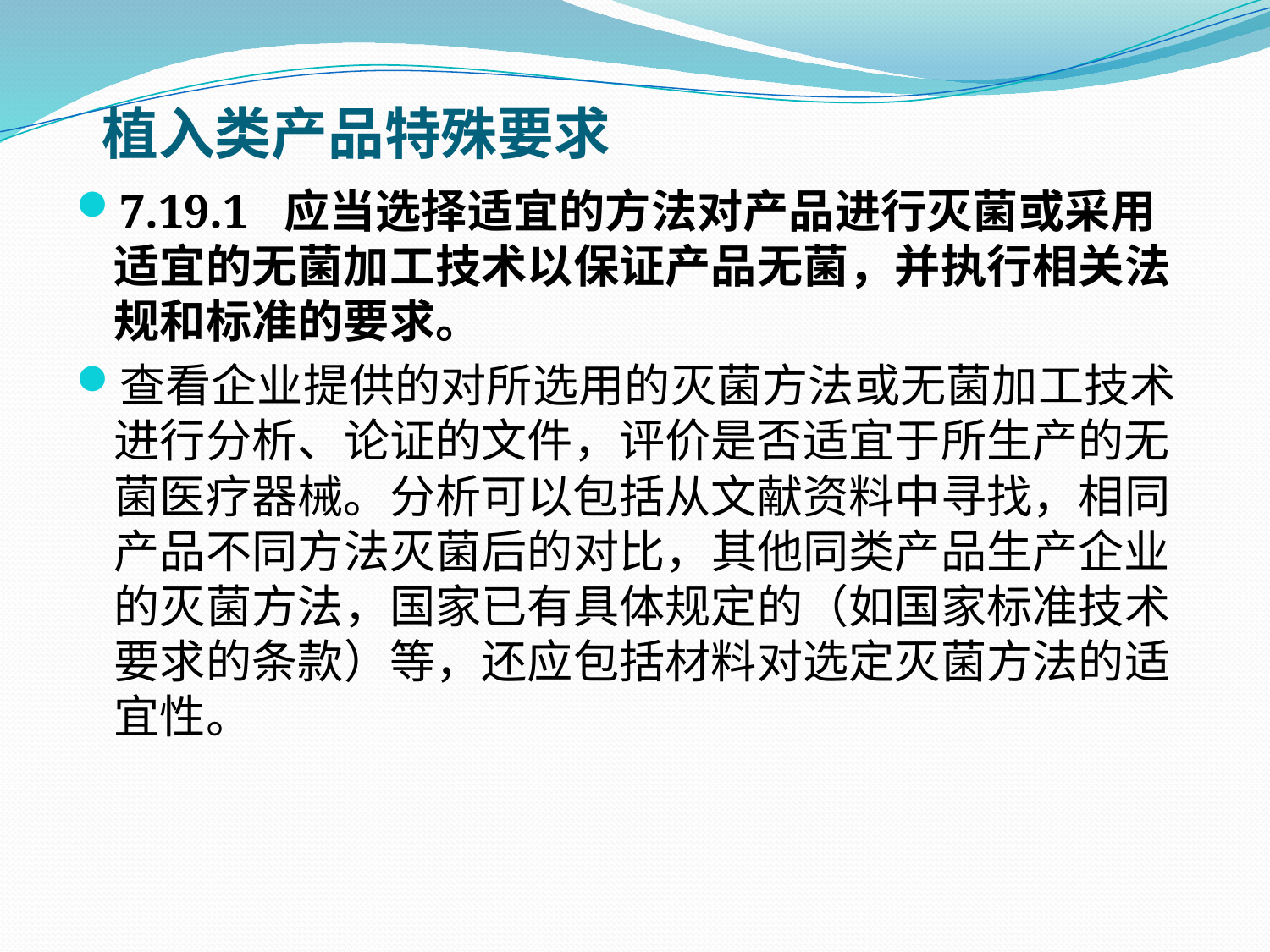

植入类产品特殊要求
7.19.1  应当选择适宜的方法对产品进行灭菌或采用适宜的无菌加工技术以保证产品无菌，并执行相关法规和标准的要求。
查看企业提供的对所选用的灭菌方法或无菌加工技术进行分析、论证的文件，评价是否适宜于所生产的无菌医疗器械。分析可以包括从文献资料中寻找，相同产品不同方法灭菌后的对比，其他同类产品生产企业的灭菌方法，国家已有具体规定的（如国家标准技术要求的条款）等，还应包括材料对选定灭菌方法的适宜性。